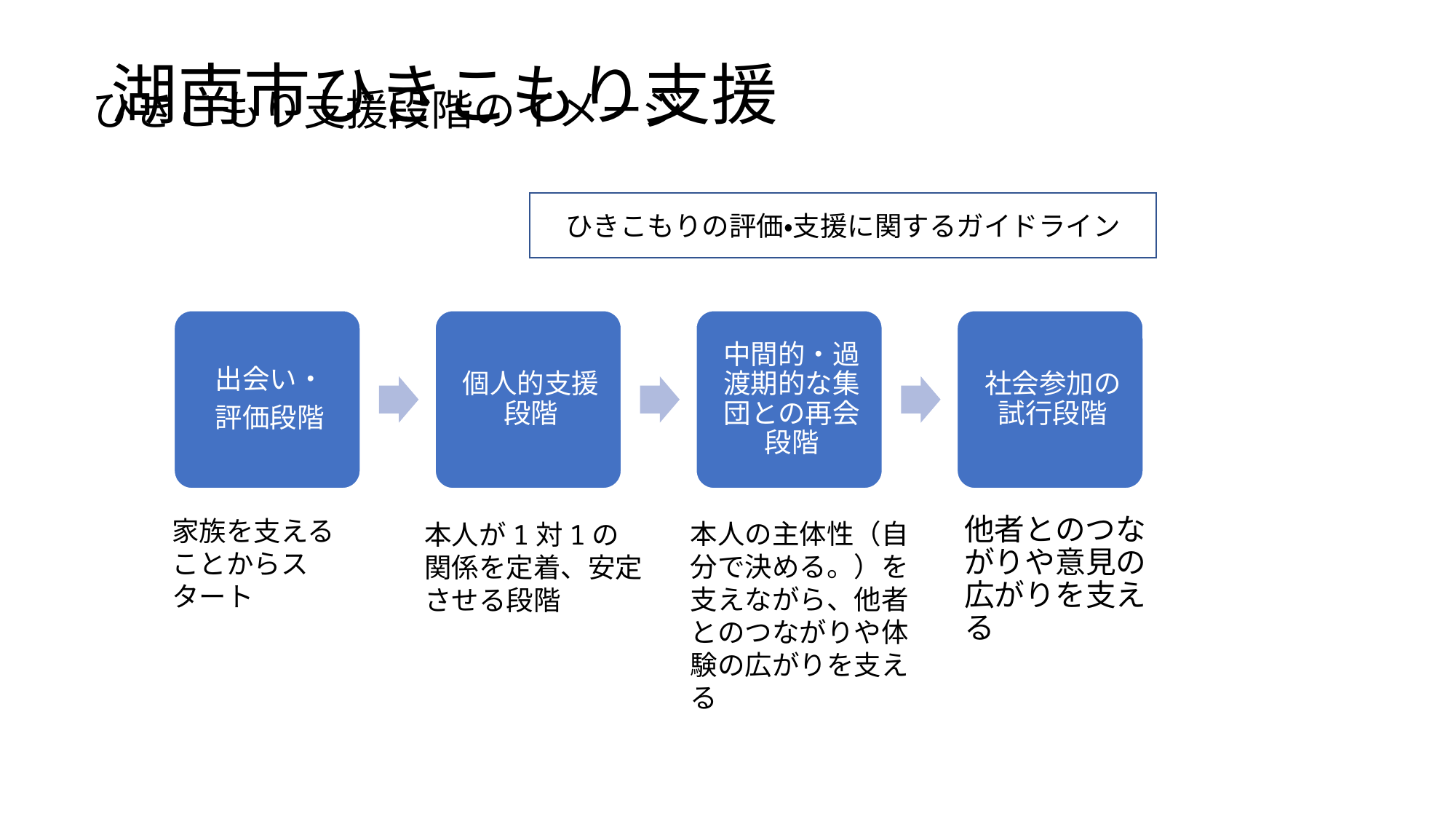

# 湖南市ひきこもり支援
ひきこもり支援段階のイメージ

ひきこもりの評価・支援に関するガイドライン
出会い・
評価段階

個人的支援段階

中間的・過渡期的な集団との再会段階

社会参加の試行段階
家族を支えることからスタート
本人の主体性（自分で決める。）を支えながら、他者とのつながりや体験の広がりを支える
本人が1対1の関係を定着、安定させる段階

他者とのつながりや意見の広がりを支える